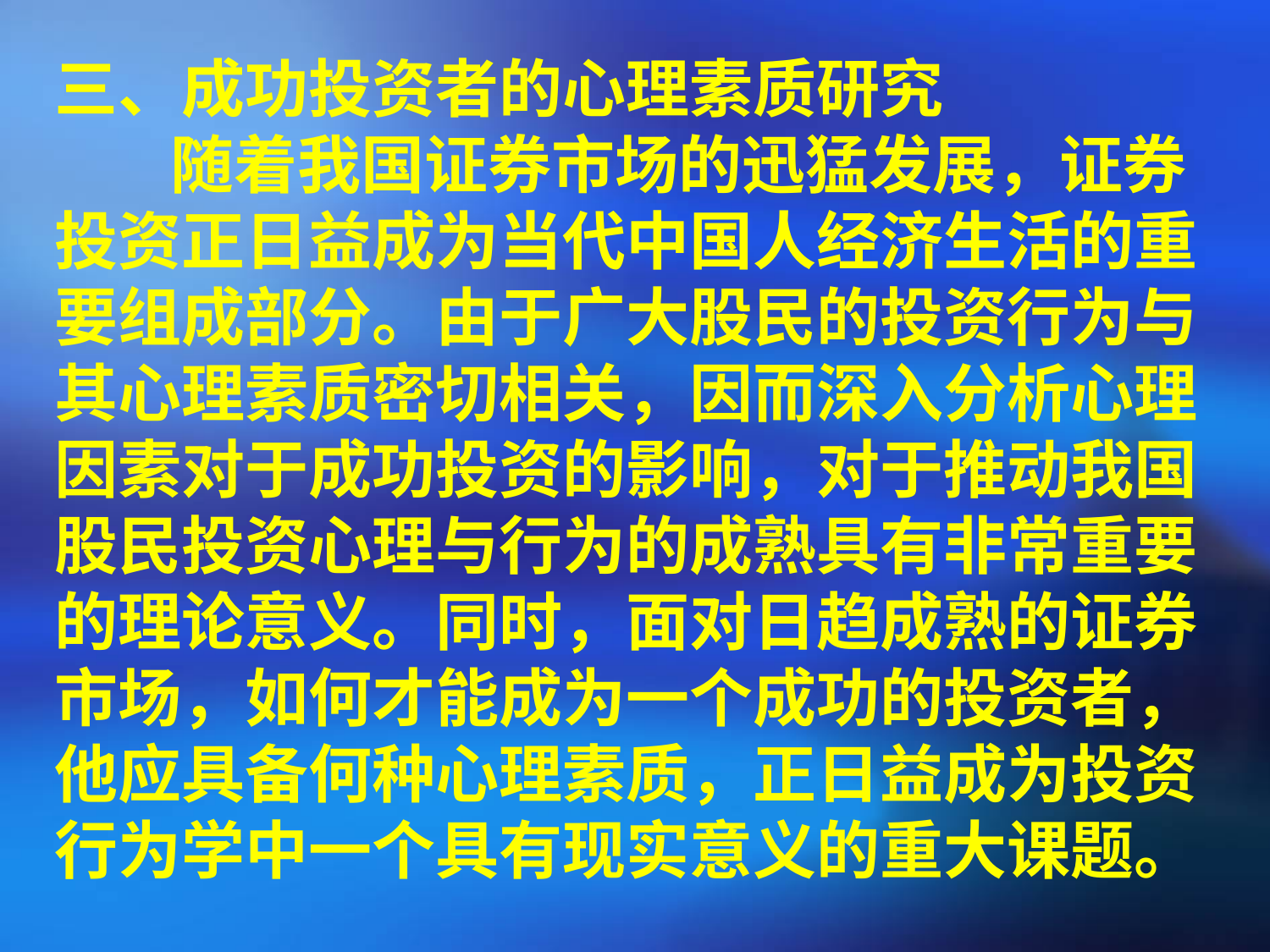

三、成功投资者的心理素质研究
       随着我国证券市场的迅猛发展，证券投资正日益成为当代中国人经济生活的重要组成部分。由于广大股民的投资行为与其心理素质密切相关，因而深入分析心理因素对于成功投资的影响，对于推动我国股民投资心理与行为的成熟具有非常重要的理论意义。同时，面对日趋成熟的证券市场，如何才能成为一个成功的投资者，他应具备何种心理素质，正日益成为投资行为学中一个具有现实意义的重大课题。